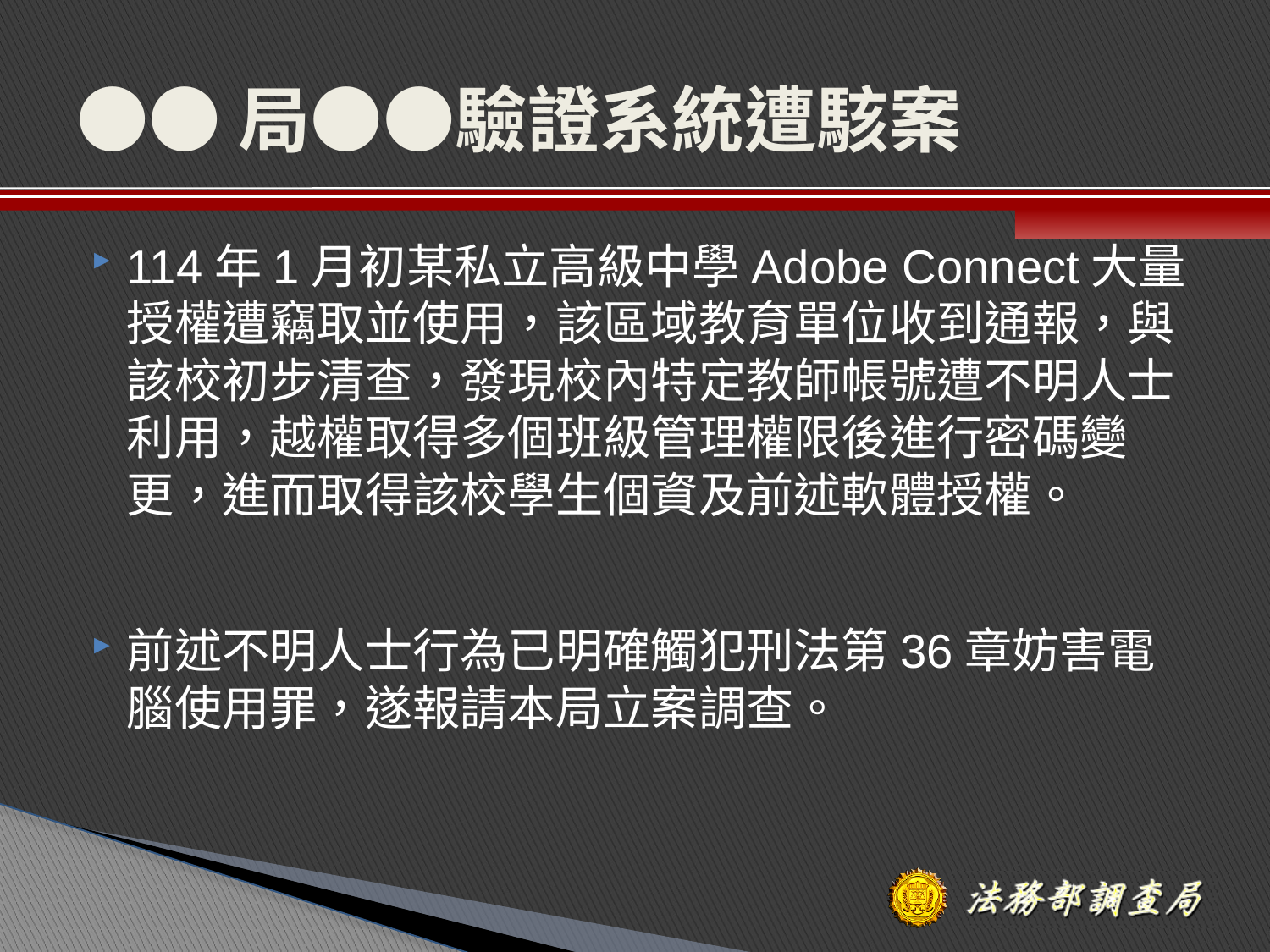

# ●●局●●驗證系統遭駭案
114年1月初某私立高級中學Adobe Connect大量授權遭竊取並使用，該區域教育單位收到通報，與該校初步清查，發現校內特定教師帳號遭不明人士利用，越權取得多個班級管理權限後進行密碼變更，進而取得該校學生個資及前述軟體授權。

前述不明人士行為已明確觸犯刑法第36章妨害電腦使用罪，遂報請本局立案調查。